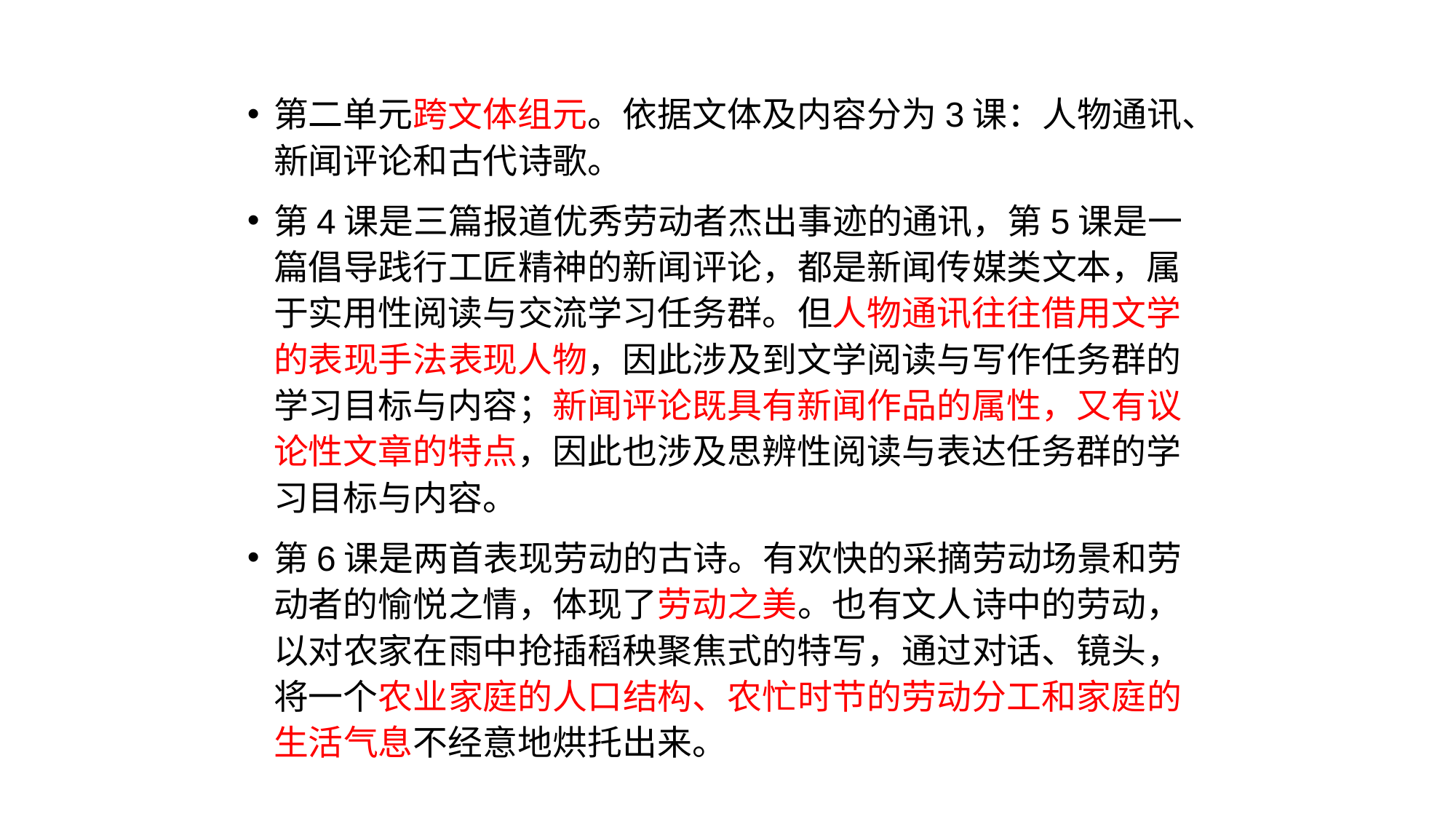

第二单元跨文体组元。依据文体及内容分为3课：人物通讯、新闻评论和古代诗歌。
第4课是三篇报道优秀劳动者杰出事迹的通讯，第5课是一篇倡导践行工匠精神的新闻评论，都是新闻传媒类文本，属于实用性阅读与交流学习任务群。但人物通讯往往借用文学的表现手法表现人物，因此涉及到文学阅读与写作任务群的学习目标与内容；新闻评论既具有新闻作品的属性，又有议论性文章的特点，因此也涉及思辨性阅读与表达任务群的学习目标与内容。
第6课是两首表现劳动的古诗。有欢快的采摘劳动场景和劳动者的愉悦之情，体现了劳动之美。也有文人诗中的劳动，以对农家在雨中抢插稻秧聚焦式的特写，通过对话、镜头，将一个农业家庭的人口结构、农忙时节的劳动分工和家庭的生活气息不经意地烘托出来。